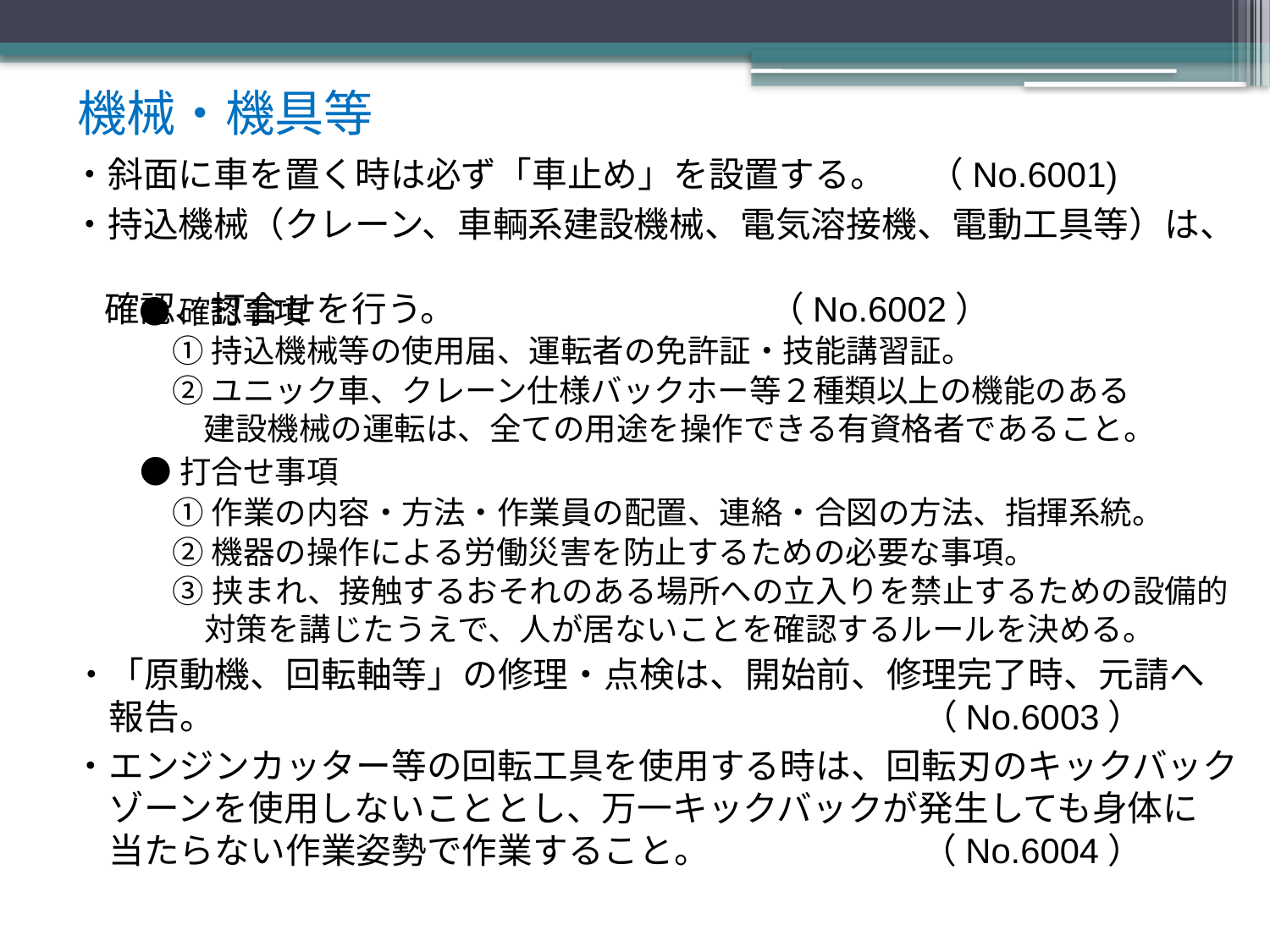

機械・機具等
・斜面に車を置く時は必ず「車止め」を設置する。 　（No.6001)
・持込機械（クレーン、車輌系建設機械、電気溶接機、電動工具等）は、
   確認、打合せを行う。                                        （No.6002）

●確認事項
①持込機械等の使用届、運転者の免許証・技能講習証。
②ユニック車、クレーン仕様バックホー等２種類以上の機能のある
　建設機械の運転は、全ての用途を操作できる有資格者であること。
●打合せ事項
①作業の内容・方法・作業員の配置、連絡・合図の方法、指揮系統。
②機器の操作による労働災害を防止するための必要な事項。
③挟まれ、接触するおそれのある場所への立入りを禁止するための設備的
　対策を講じたうえで、人が居ないことを確認するルールを決める。
・「原動機、回転軸等」の修理・点検は、開始前、修理完了時、元請へ
　報告。　　　　　　　　　　　　　　　　　　　　（No.6003）
・エンジンカッター等の回転工具を使用する時は、回転刃のキックバック
　ゾーンを使用しないこととし、万一キックバックが発生しても身体に
　当たらない作業姿勢で作業すること。　　　　　　（No.6004）